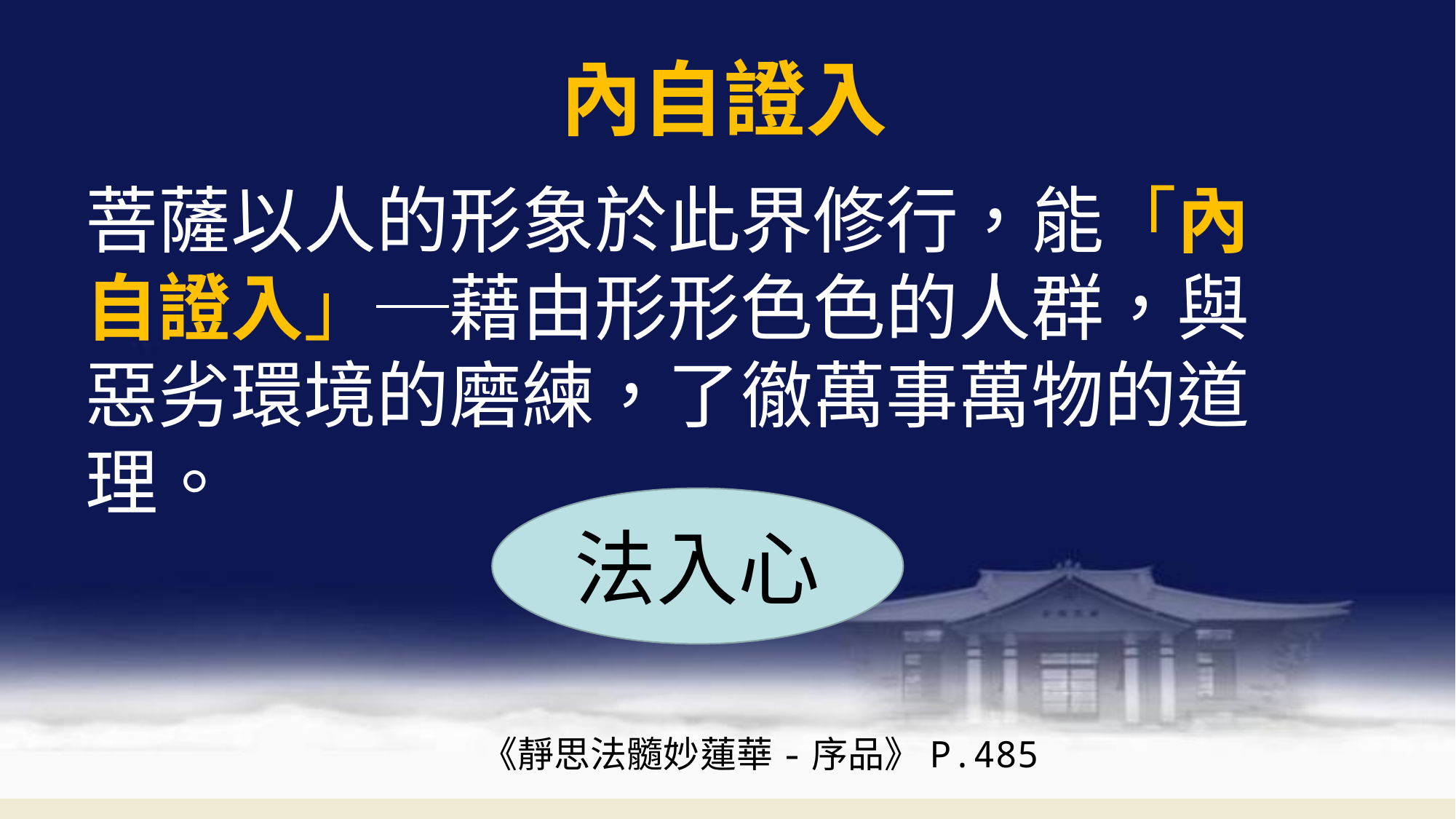

# 內自證入
菩薩以人的形象於此界修行，能「內自證入」─藉由形形色色的人群，與惡劣環境的磨練，了徹萬事萬物的道理。
法入心
《靜思法髓妙蓮華-序品》P.485